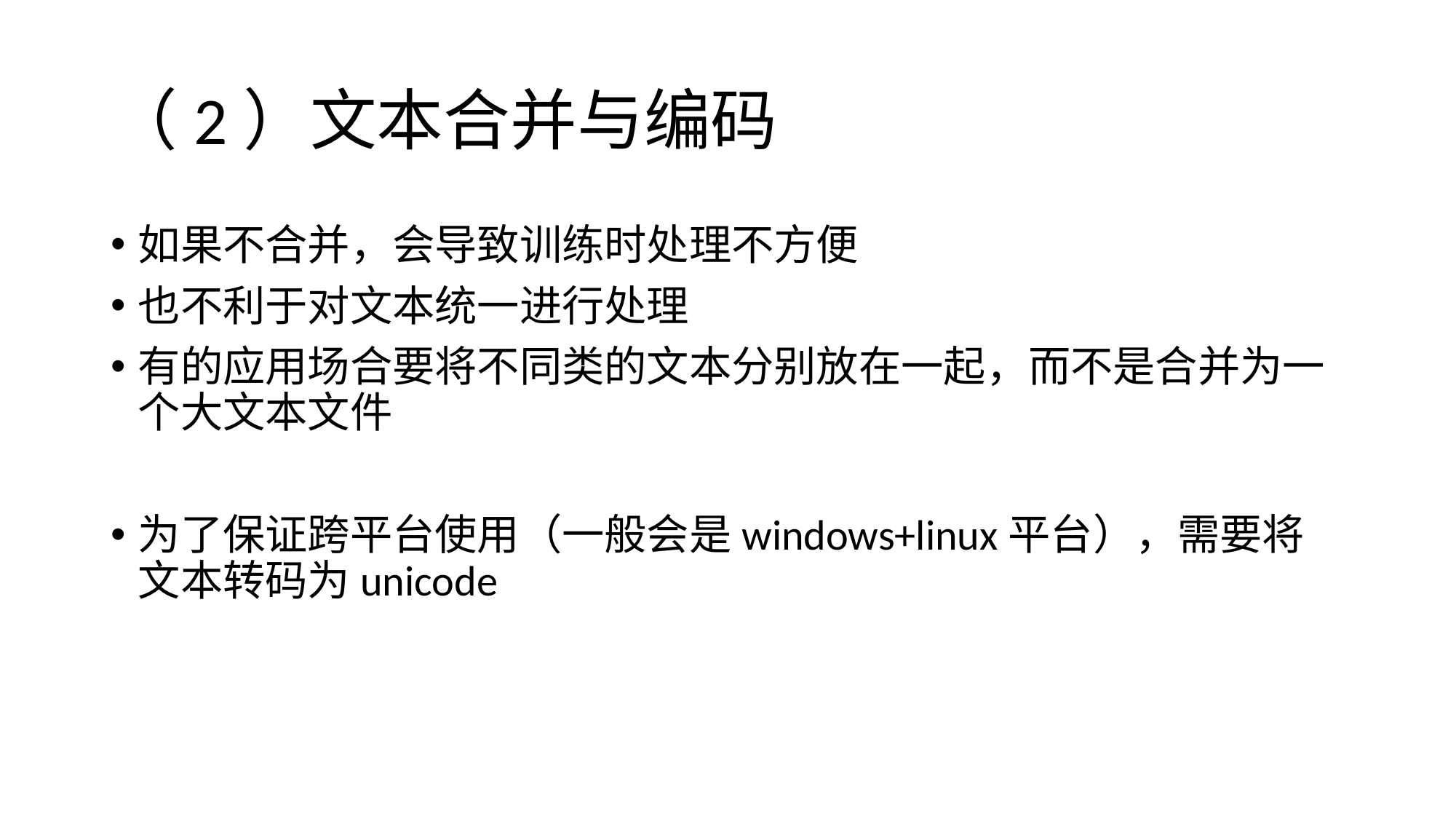

# （2）文本合并与编码
如果不合并，会导致训练时处理不方便
也不利于对文本统一进行处理
有的应用场合要将不同类的文本分别放在一起，而不是合并为一个大文本文件

为了保证跨平台使用（一般会是windows+linux平台），需要将文本转码为unicode